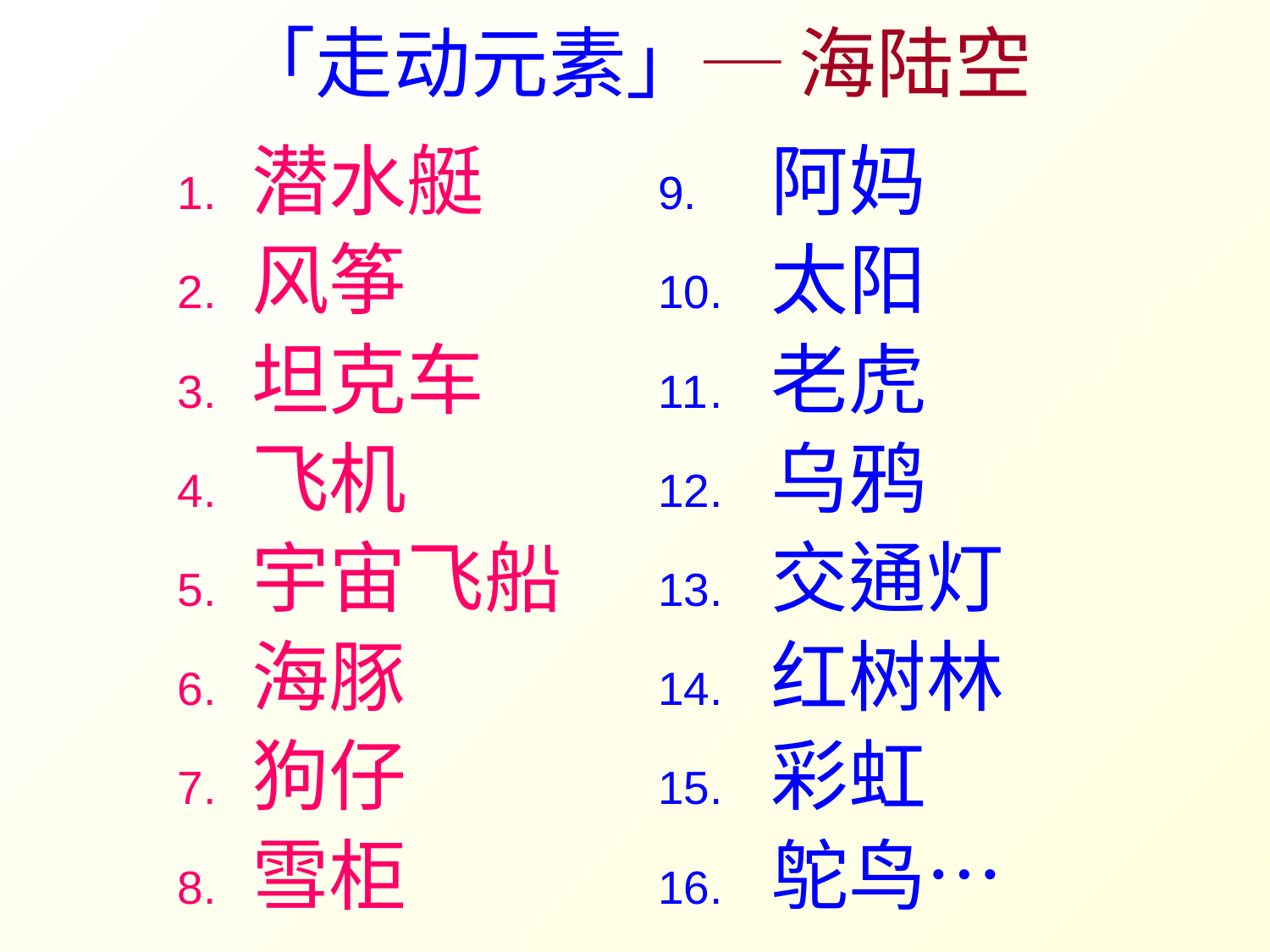

# 「走动元素」─ 海陆空
潜水艇
风筝
坦克车
飞机
宇宙飞船
海豚
狗仔
雪柜
阿妈
太阳
老虎
乌鸦
交通灯
红树林
彩虹
鸵鸟…